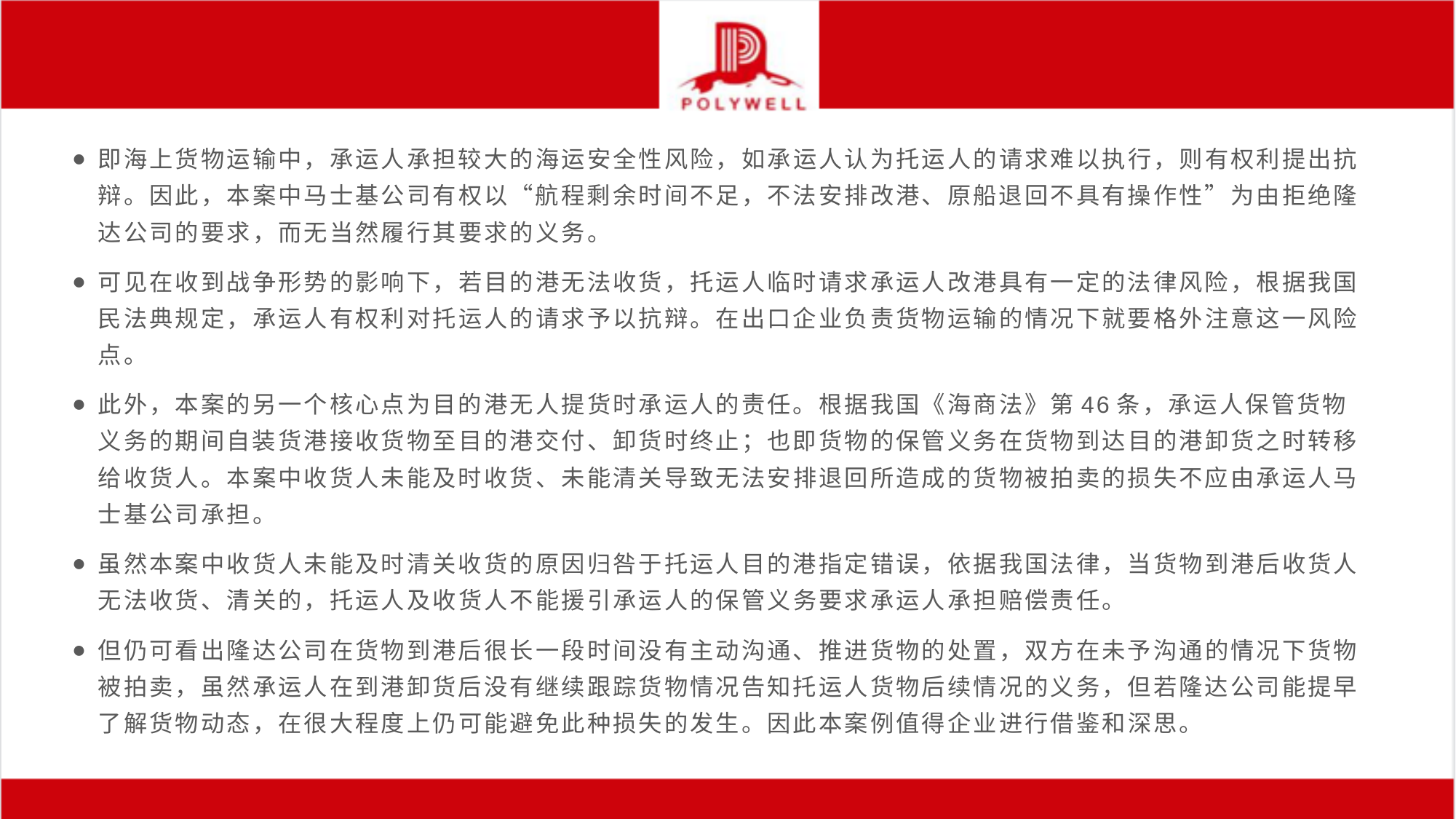

即海上货物运输中，承运人承担较大的海运安全性风险，如承运人认为托运人的请求难以执行，则有权利提出抗辩。因此，本案中马士基公司有权以“航程剩余时间不足，不法安排改港、原船退回不具有操作性”为由拒绝隆达公司的要求，而无当然履行其要求的义务。
可见在收到战争形势的影响下，若目的港无法收货，托运人临时请求承运人改港具有一定的法律风险，根据我国民法典规定，承运人有权利对托运人的请求予以抗辩。在出口企业负责货物运输的情况下就要格外注意这一风险点。
此外，本案的另一个核心点为目的港无人提货时承运人的责任。根据我国《海商法》第46条，承运人保管货物义务的期间自装货港接收货物至目的港交付、卸货时终止；也即货物的保管义务在货物到达目的港卸货之时转移给收货人。本案中收货人未能及时收货、未能清关导致无法安排退回所造成的货物被拍卖的损失不应由承运人马士基公司承担。
虽然本案中收货人未能及时清关收货的原因归咎于托运人目的港指定错误，依据我国法律，当货物到港后收货人无法收货、清关的，托运人及收货人不能援引承运人的保管义务要求承运人承担赔偿责任。
但仍可看出隆达公司在货物到港后很长一段时间没有主动沟通、推进货物的处置，双方在未予沟通的情况下货物被拍卖，虽然承运人在到港卸货后没有继续跟踪货物情况告知托运人货物后续情况的义务，但若隆达公司能提早了解货物动态，在很大程度上仍可能避免此种损失的发生。因此本案例值得企业进行借鉴和深思。